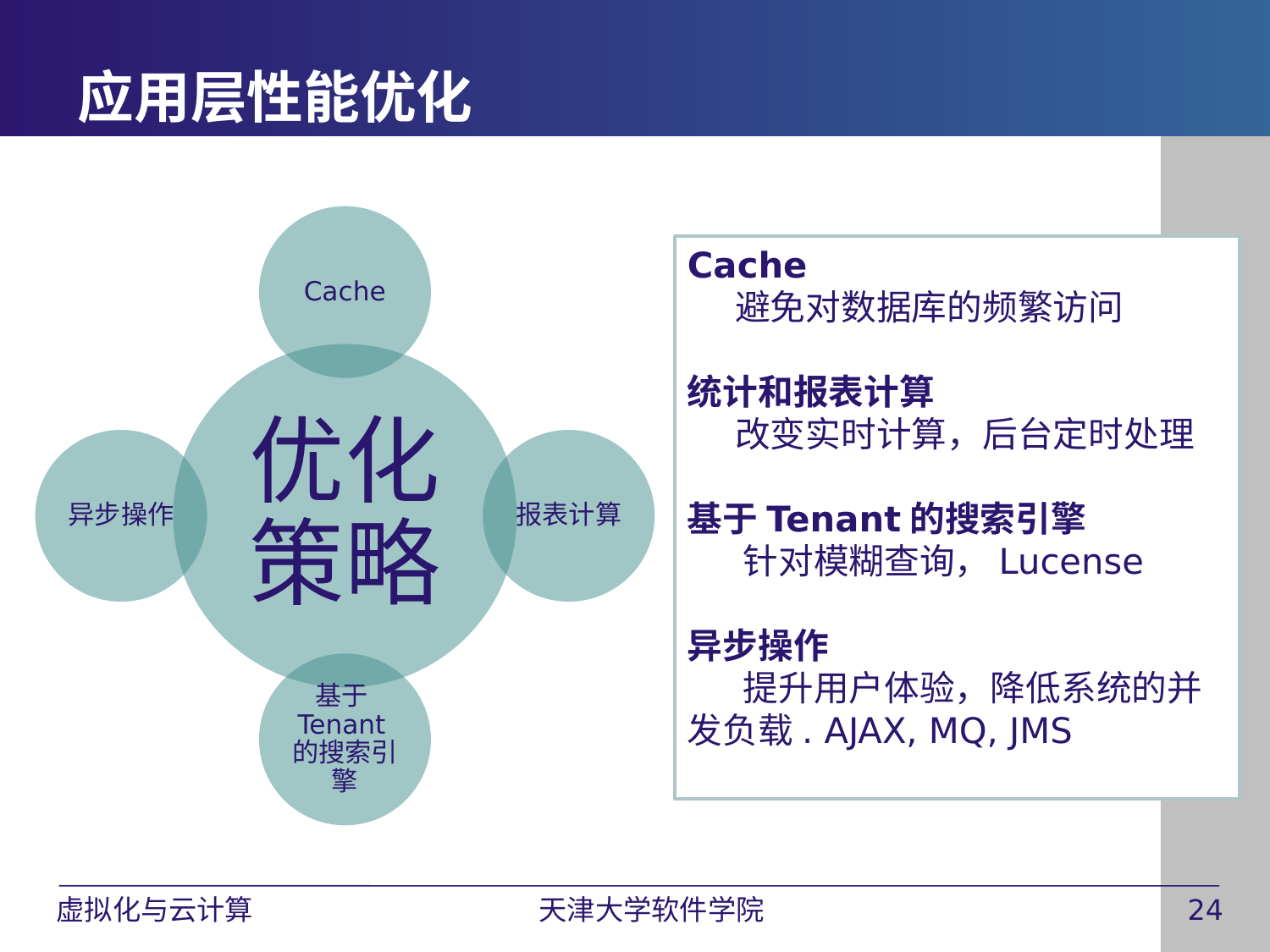

# 应用层性能优化
优化策略
Cache
报表计算
基于Tenant的搜索引擎
异步操作
Cache
     避免对数据库的频繁访问

统计和报表计算
     改变实时计算，后台定时处理

基于Tenant的搜索引擎
      针对模糊查询，Lucense

异步操作
      提升用户体验，降低系统的并发负载. AJAX, MQ, JMS